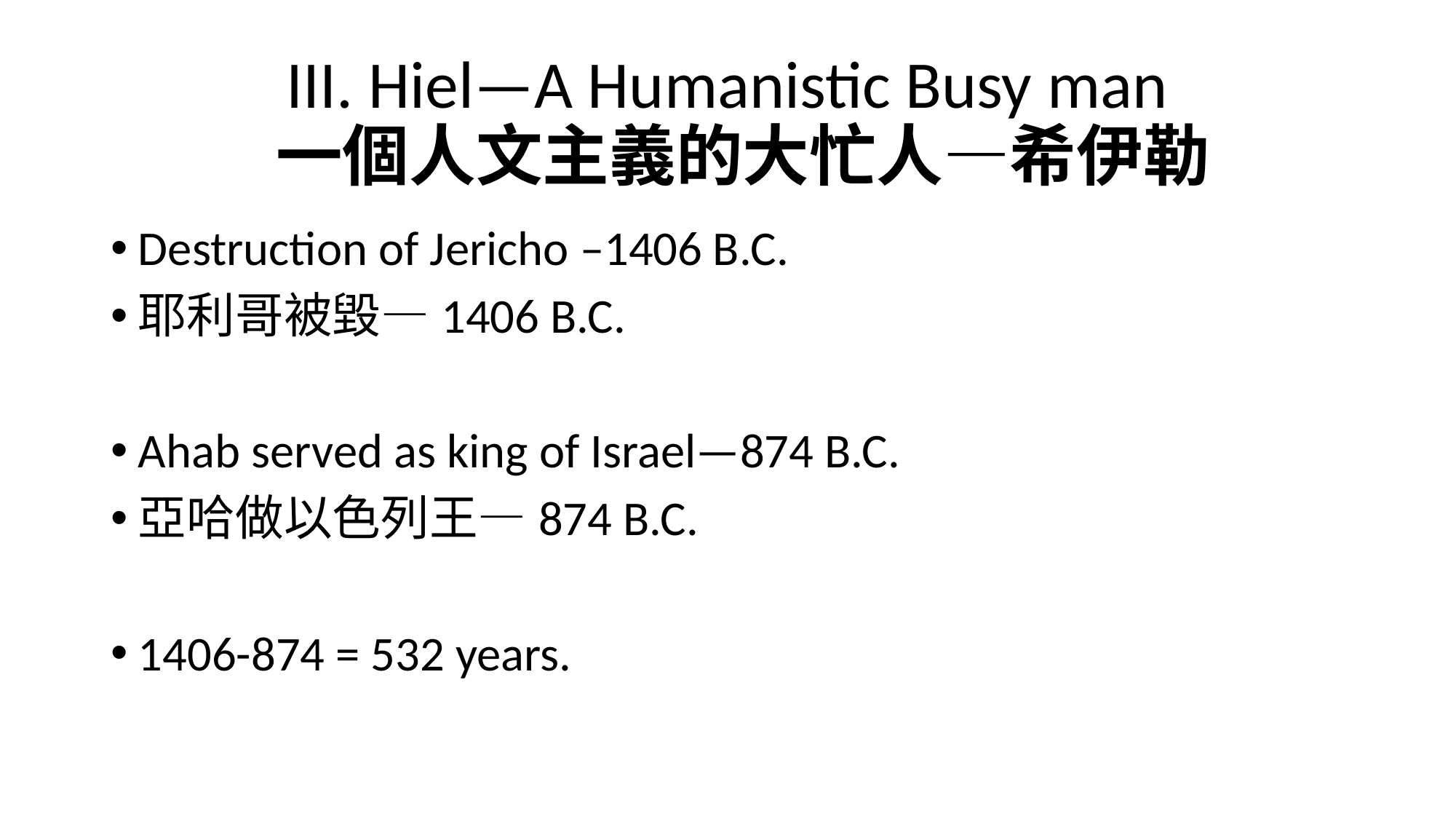

# III. Hiel—A Humanistic Busy man 一個人文主義的大忙人—希伊勒
Destruction of Jericho –1406 B.C.
耶利哥被毀—1406 B.C.

Ahab served as king of Israel—874 B.C.
亞哈做以色列王—874 B.C.

1406-874 = 532 years.